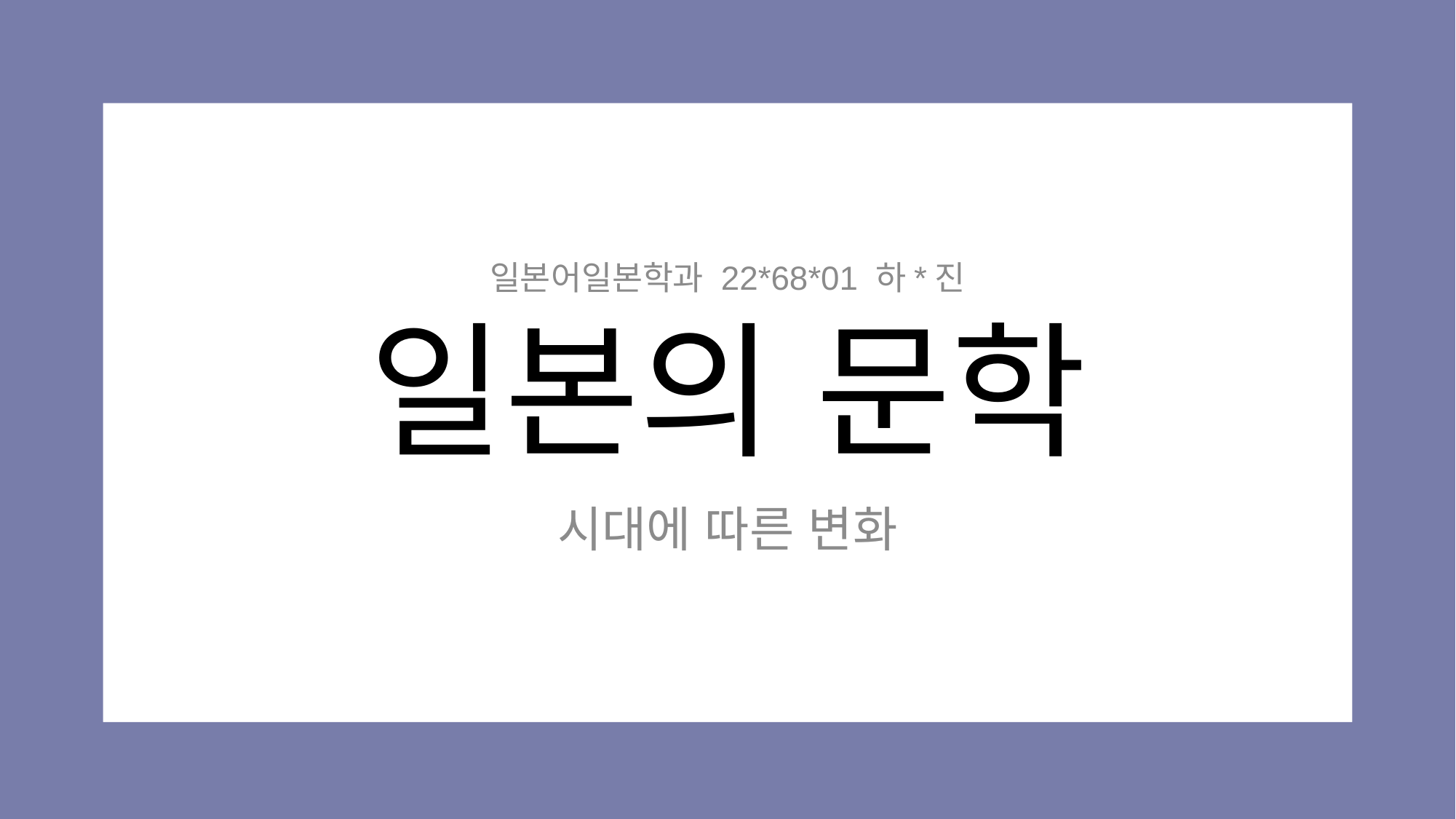

일본어일본학과 22*68*01 하*진
# 일본의 문학
시대에 따른 변화